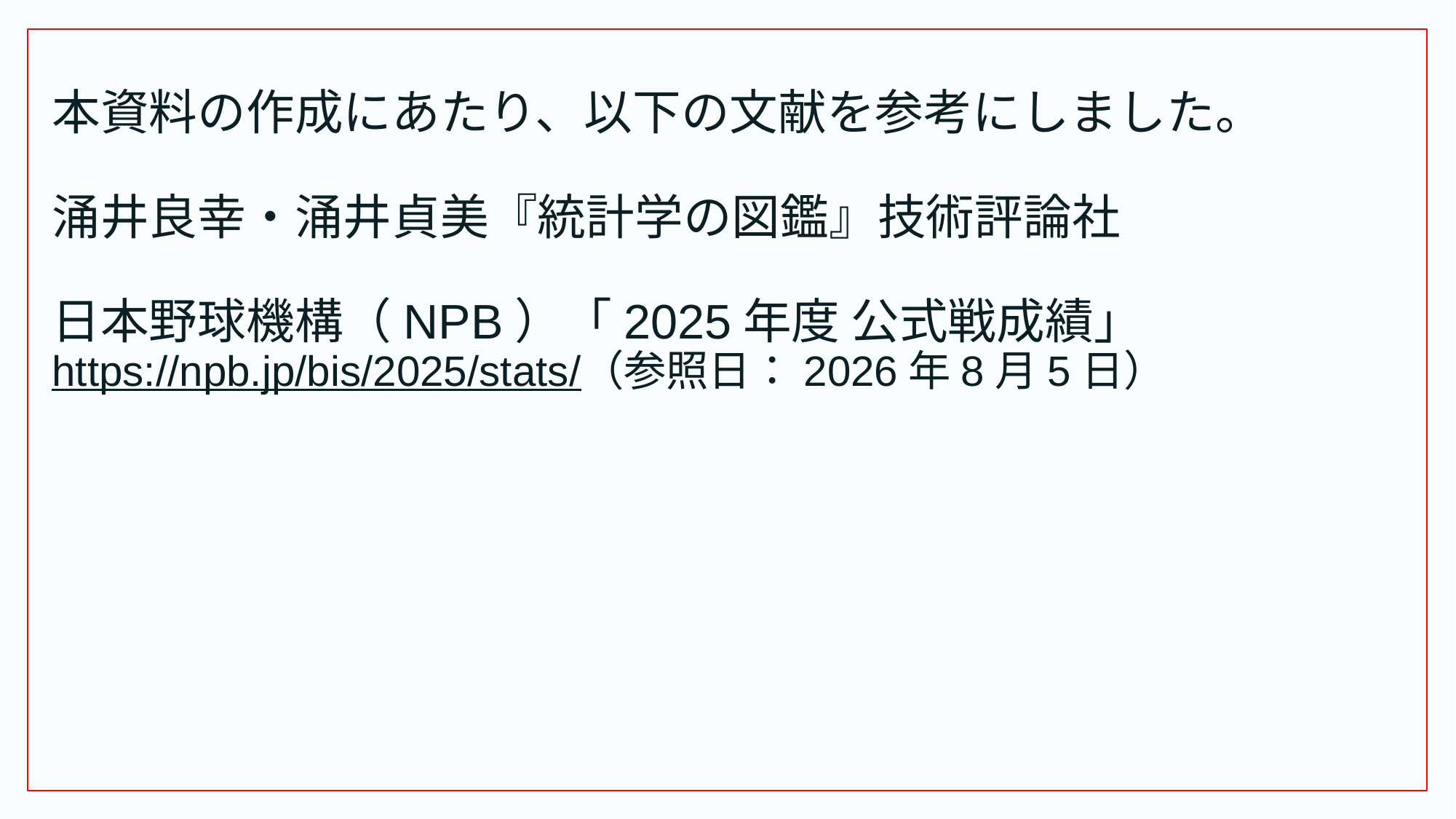

本資料の作成にあたり、以下の文献を参考にしました。

涌井良幸・涌井貞美『統計学の図鑑』技術評論社

日本野球機構（NPB）「2025年度 公式戦成績」
https://npb.jp/bis/2025/stats/（参照日：2026年8月5日）